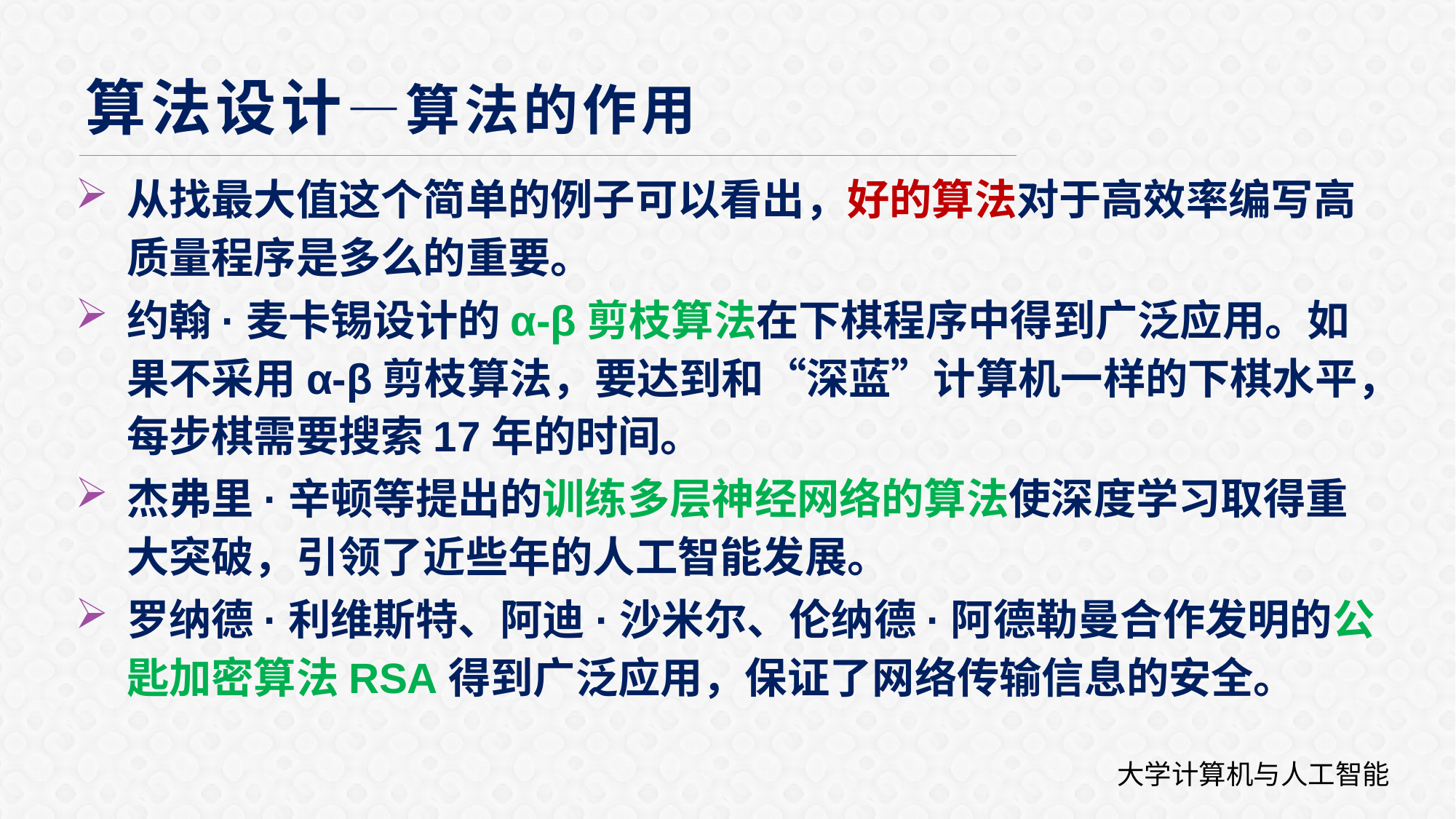

算法设计—算法的作用
从找最大值这个简单的例子可以看出，好的算法对于高效率编写高质量程序是多么的重要。
约翰·麦卡锡设计的α-β剪枝算法在下棋程序中得到广泛应用。如果不采用α-β剪枝算法，要达到和“深蓝”计算机一样的下棋水平，每步棋需要搜索17年的时间。
杰弗里·辛顿等提出的训练多层神经网络的算法使深度学习取得重大突破，引领了近些年的人工智能发展。
罗纳德·利维斯特、阿迪·沙米尔、伦纳德·阿德勒曼合作发明的公匙加密算法RSA得到广泛应用，保证了网络传输信息的安全。